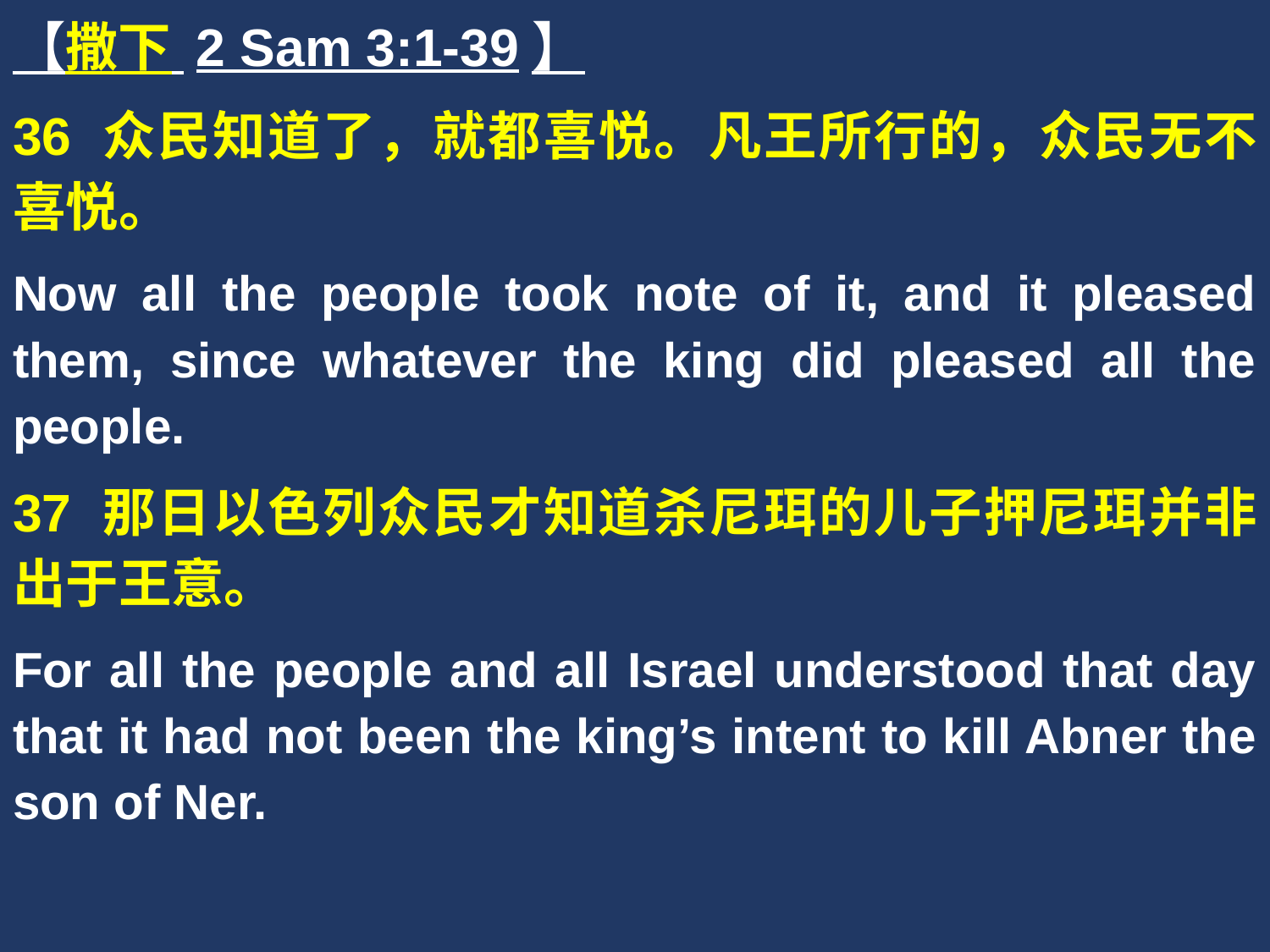

【撒下 2 Sam 3:1-39】
36 众民知道了，就都喜悦。凡王所行的，众民无不喜悦。
Now all the people took note of it, and it pleased them, since whatever the king did pleased all the people.
37 那日以色列众民才知道杀尼珥的儿子押尼珥并非出于王意。
For all the people and all Israel understood that day that it had not been the king’s intent to kill Abner the son of Ner.